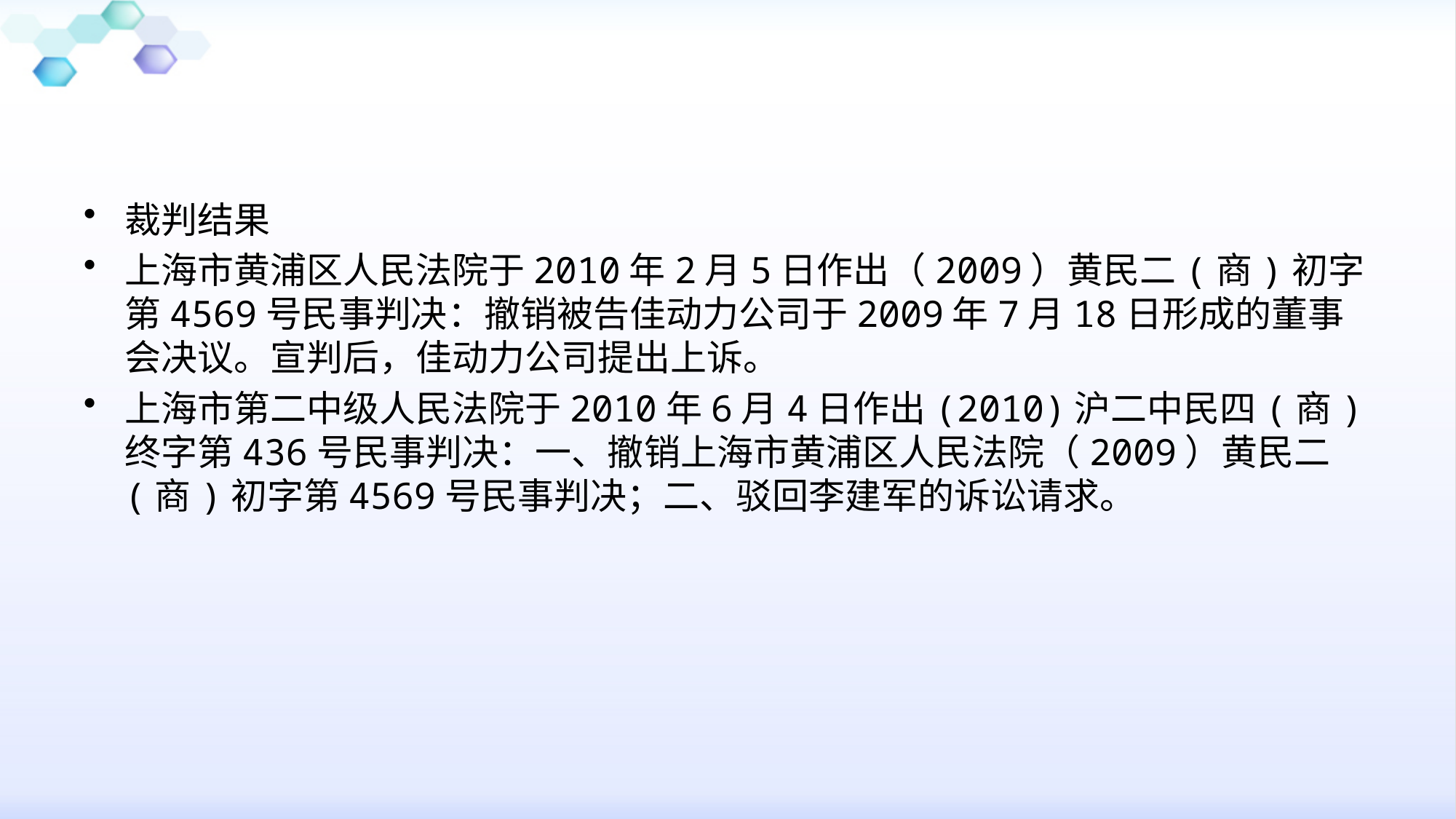

裁判结果
上海市黄浦区人民法院于2010年2月5日作出（2009）黄民二(商)初字第4569号民事判决：撤销被告佳动力公司于2009年7月18日形成的董事会决议。宣判后，佳动力公司提出上诉。
上海市第二中级人民法院于2010年6月4日作出(2010)沪二中民四(商)终字第436号民事判决：一、撤销上海市黄浦区人民法院（2009）黄民二(商)初字第4569号民事判决；二、驳回李建军的诉讼请求。